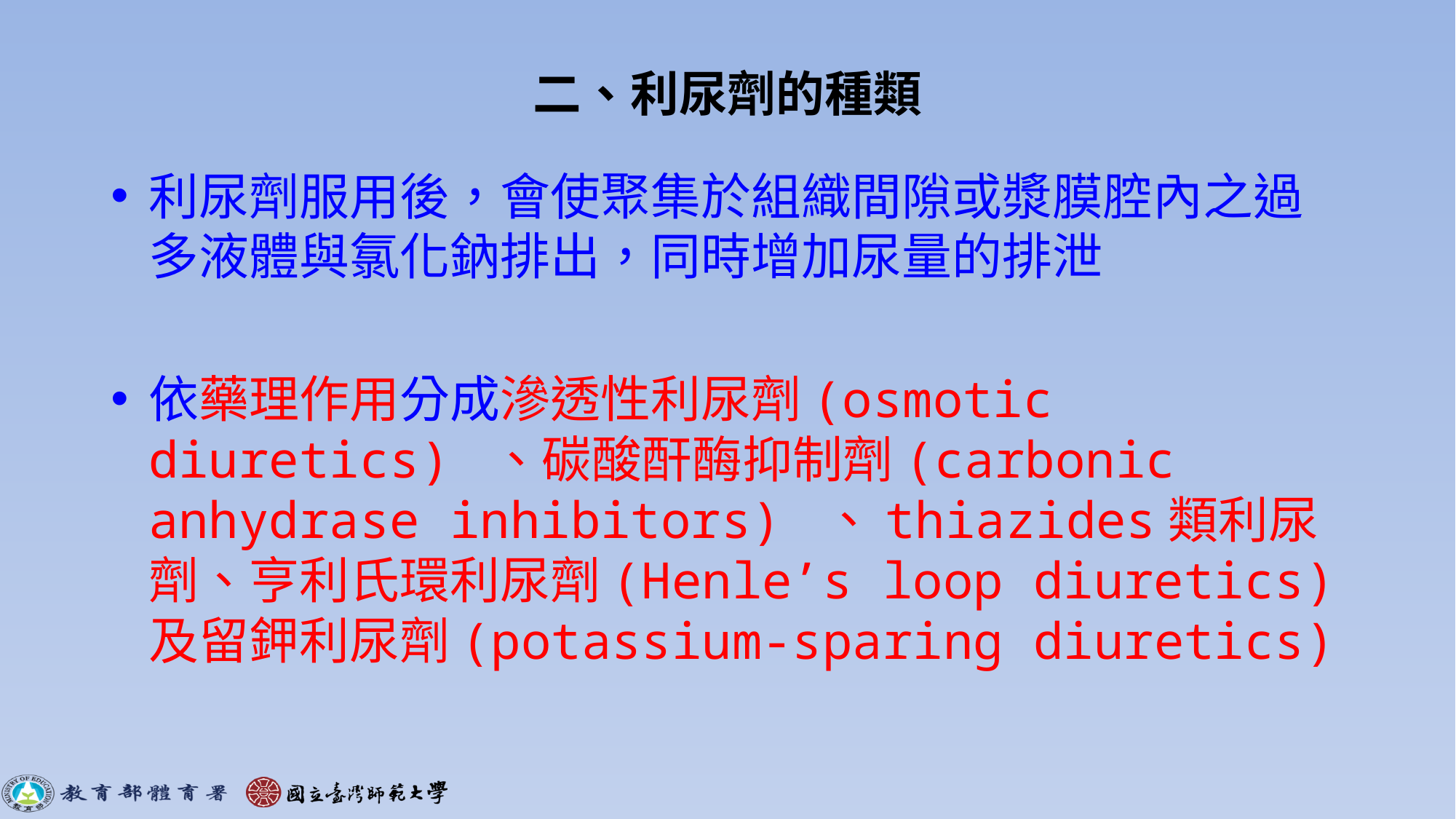

# 二、利尿劑的種類
利尿劑服用後，會使聚集於組織間隙或漿膜腔內之過多液體與氯化鈉排出，同時增加尿量的排泄

依藥理作用分成滲透性利尿劑(osmotic diuretics) 、碳酸酐酶抑制劑(carbonic anhydrase inhibitors) 、thiazides類利尿劑、亨利氏環利尿劑(Henle’s loop diuretics)及留鉀利尿劑(potassium-sparing diuretics)